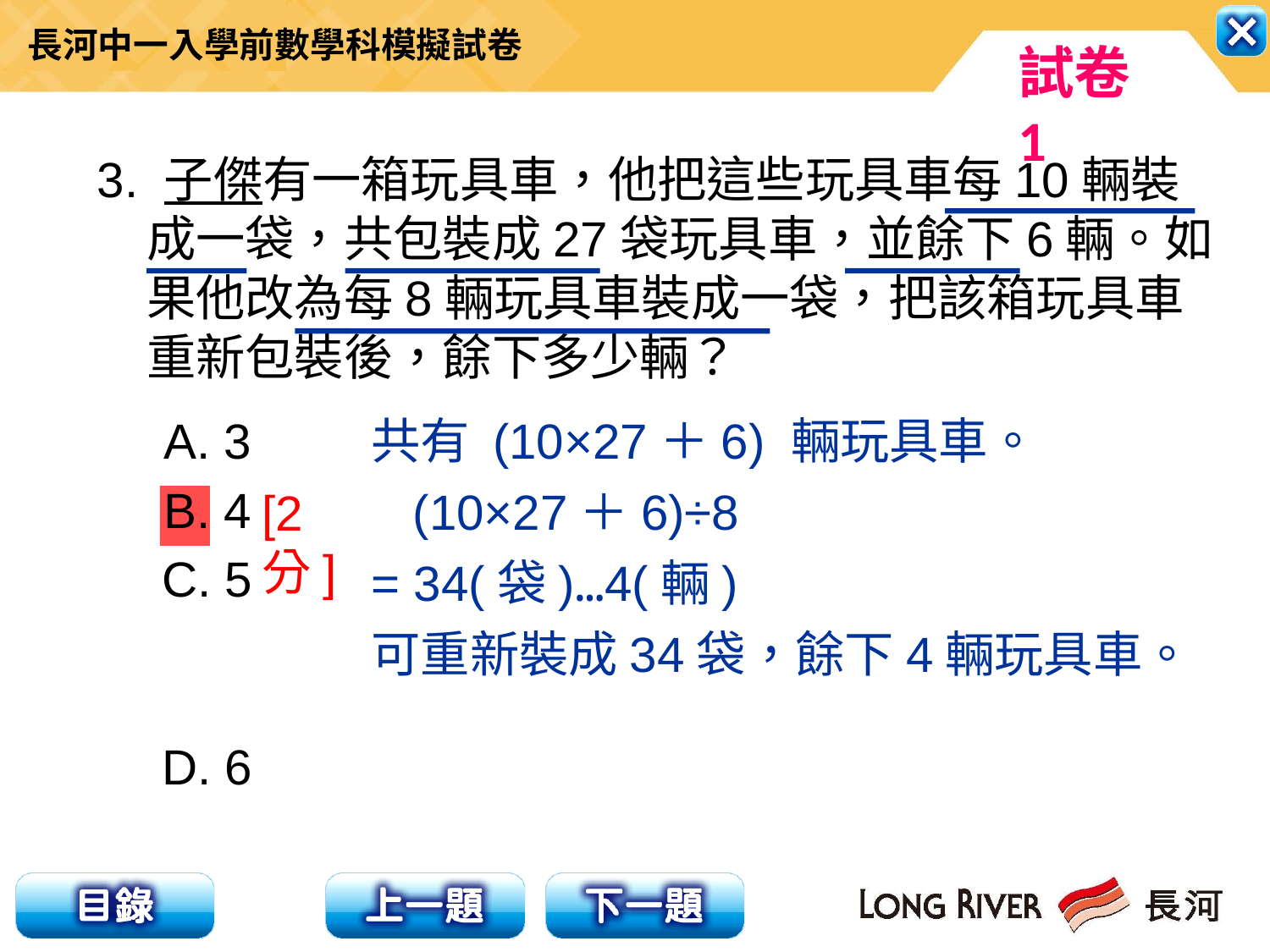

3. 子傑有一箱玩具車，他把這些玩具車每10輛裝成一袋，共包裝成27袋玩具車，並餘下6輛。如果他改為每8輛玩具車裝成一袋，把該箱玩具車重新包裝後，餘下多少輛？

 A. 3
 B. 4
 C. 5
 D. 6
共有 (10×27＋6) 輛玩具車。
   (10×27＋6)÷8
= 34(袋)…4(輛)
可重新裝成34袋，餘下4輛玩具車。
[2分]